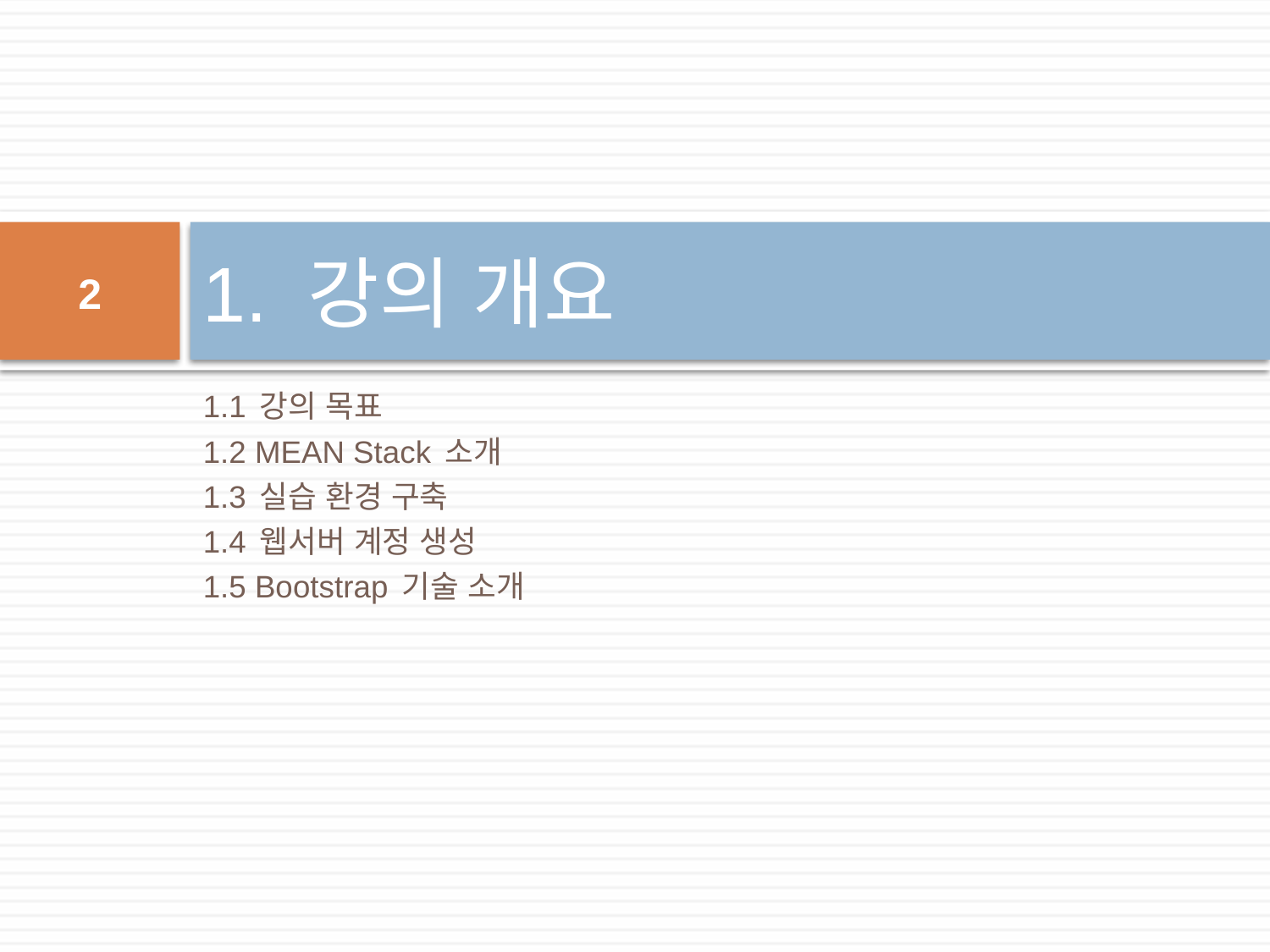

# 1. 강의 개요
2
1.1 강의 목표
1.2 MEAN Stack 소개
1.3 실습 환경 구축
1.4 웹서버 계정 생성
1.5 Bootstrap 기술 소개